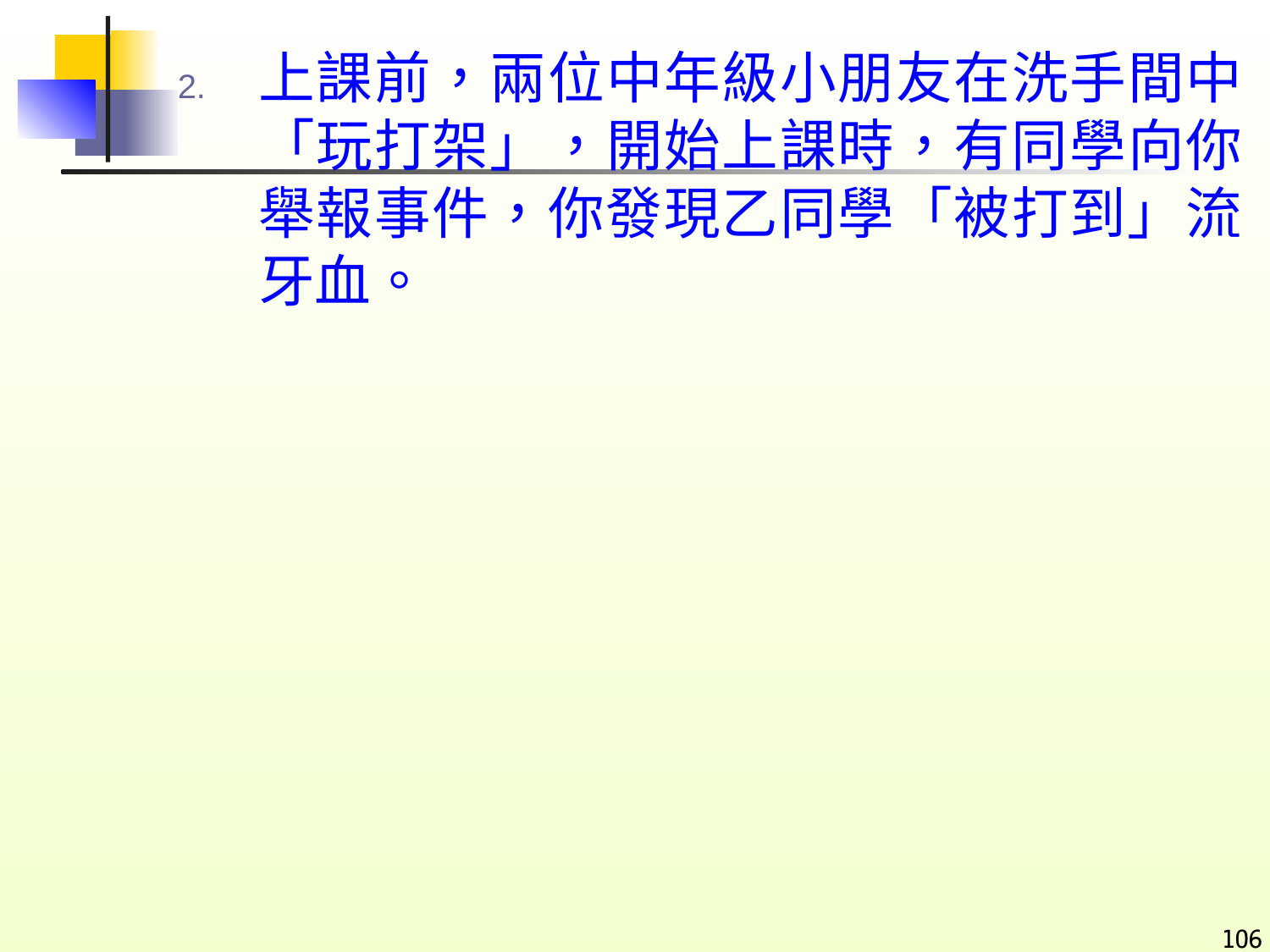

上課前，兩位中年級小朋友在洗手間中「玩打架」，開始上課時，有同學向你舉報事件，你發現乙同學「被打到」流牙血。
106